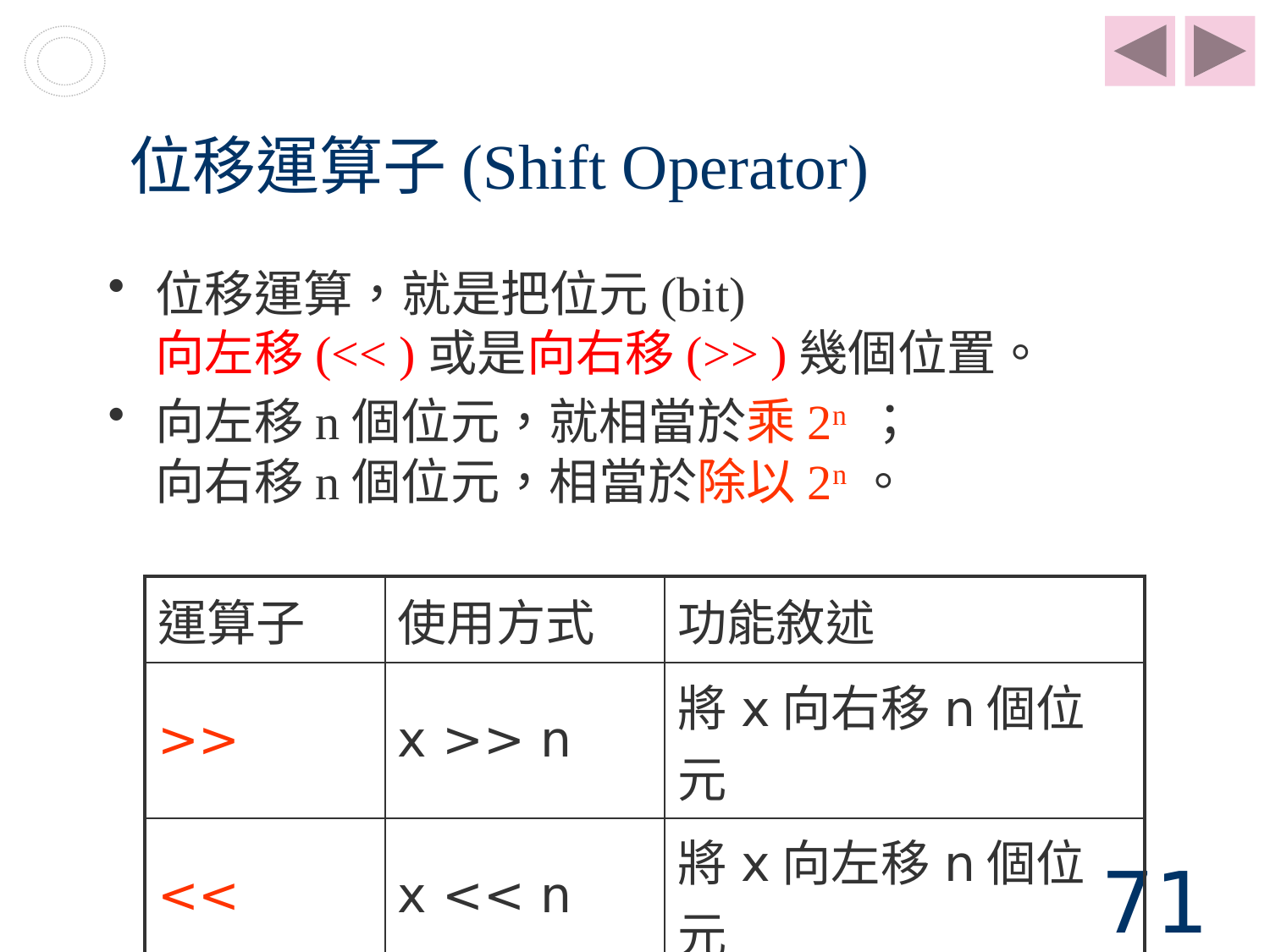

# 位移運算子(Shift Operator)
位移運算，就是把位元(bit)
向左移(<< )或是向右移(>> )幾個位置。
向左移n個位元，就相當於乘2n ；
向右移n個位元，相當於除以2n。
| 運算子 | 使用方式 | 功能敘述 |
| --- | --- | --- |
| >> | x >> n | 將x向右移n個位元 |
| << | x << n | 將x向左移n個位元 |
71